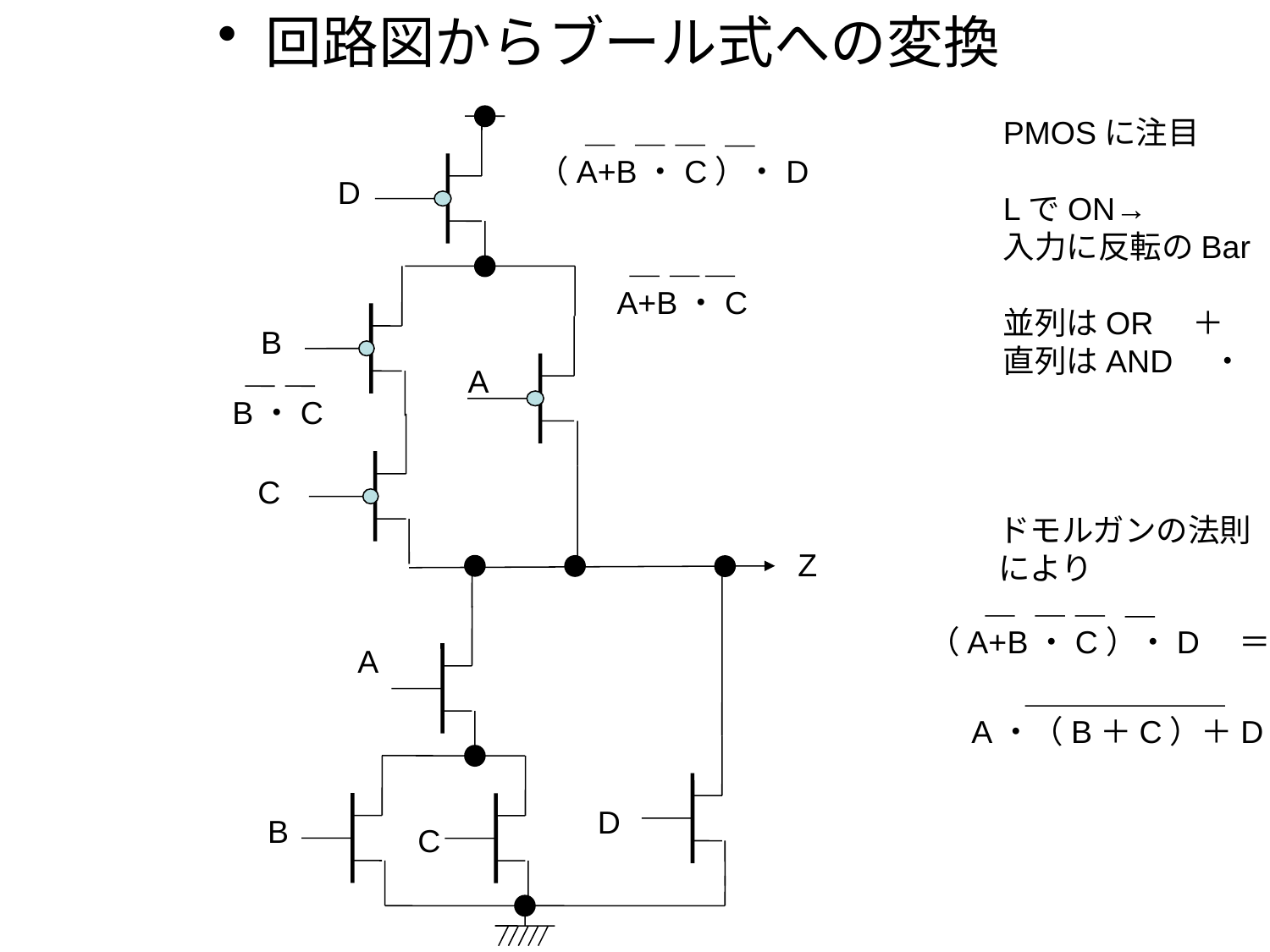

回路図からブール式への変換

PMOSに注目

LでON→
入力に反転のBar

並列はOR　＋
直列はAND　・

（A+B・C）・D

D

A+B・C

B
A
B・C

C

ドモルガンの法則
により

Z

（A+B・C）・D　＝

A
A・（B＋C）＋D

D
B
C